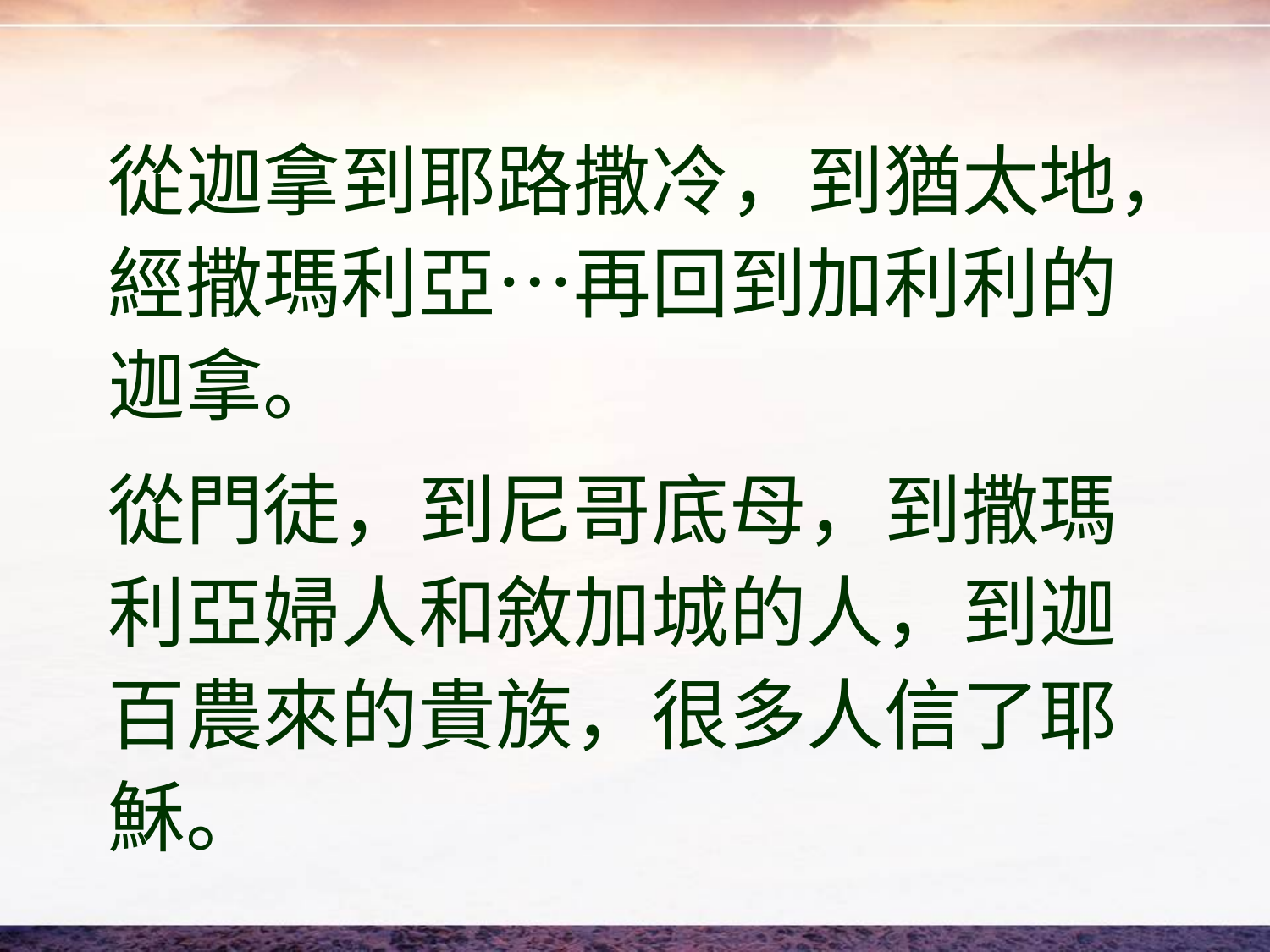

從迦拿到耶路撒冷，到猶太地，經撒瑪利亞…再回到加利利的迦拿。
從門徒，到尼哥底母，到撒瑪利亞婦人和敘加城的人，到迦百農來的貴族，很多人信了耶穌。